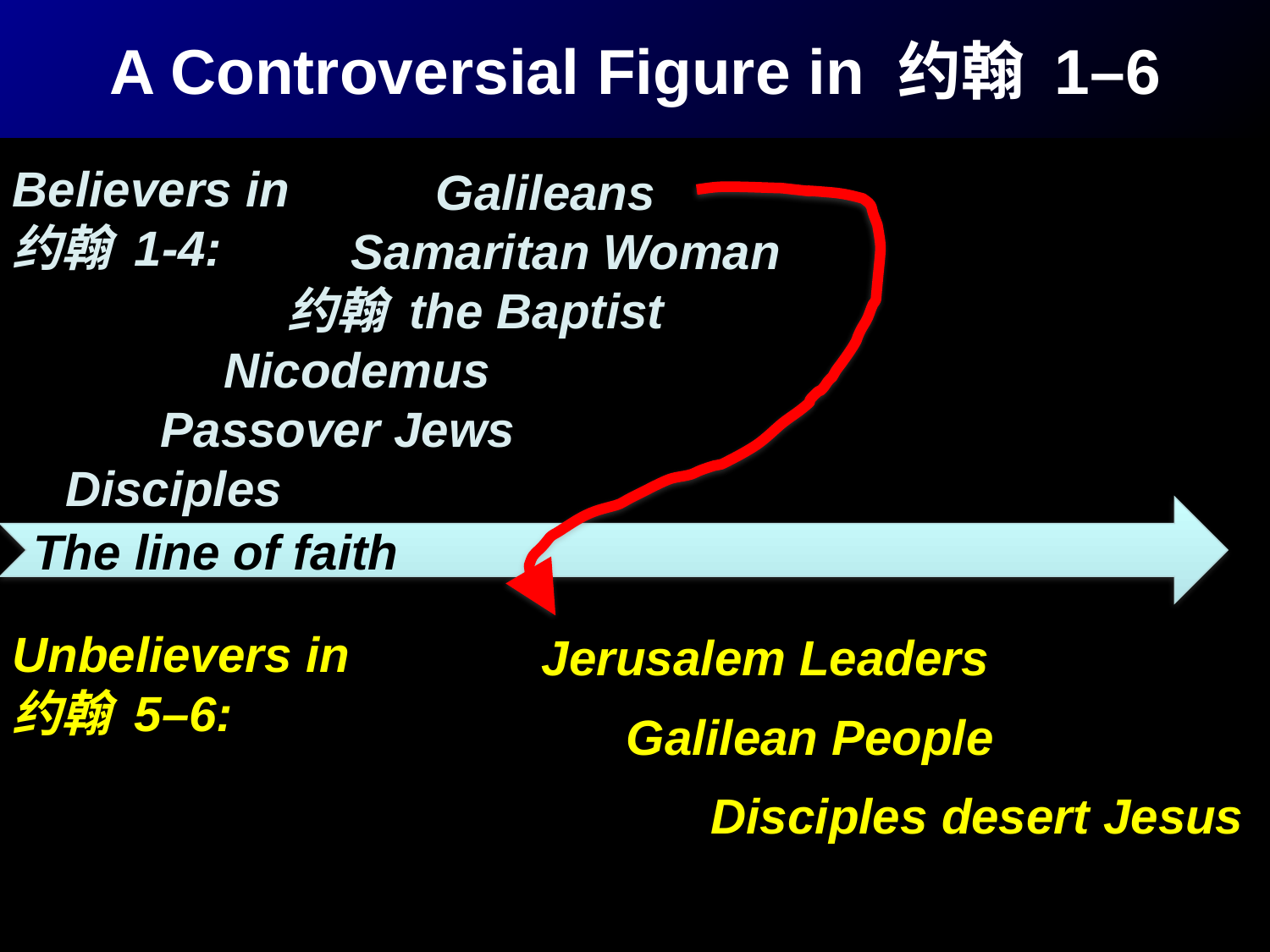

A Controversial Figure in 约翰 1–6
Galileans
Believers in
约翰 1-4:

Samaritan Woman
约翰 the Baptist
Nicodemus
Passover Jews
Disciples

The line of faith
Jerusalem Leaders
Unbelievers in
约翰 5–6:
Galilean People
Disciples desert Jesus